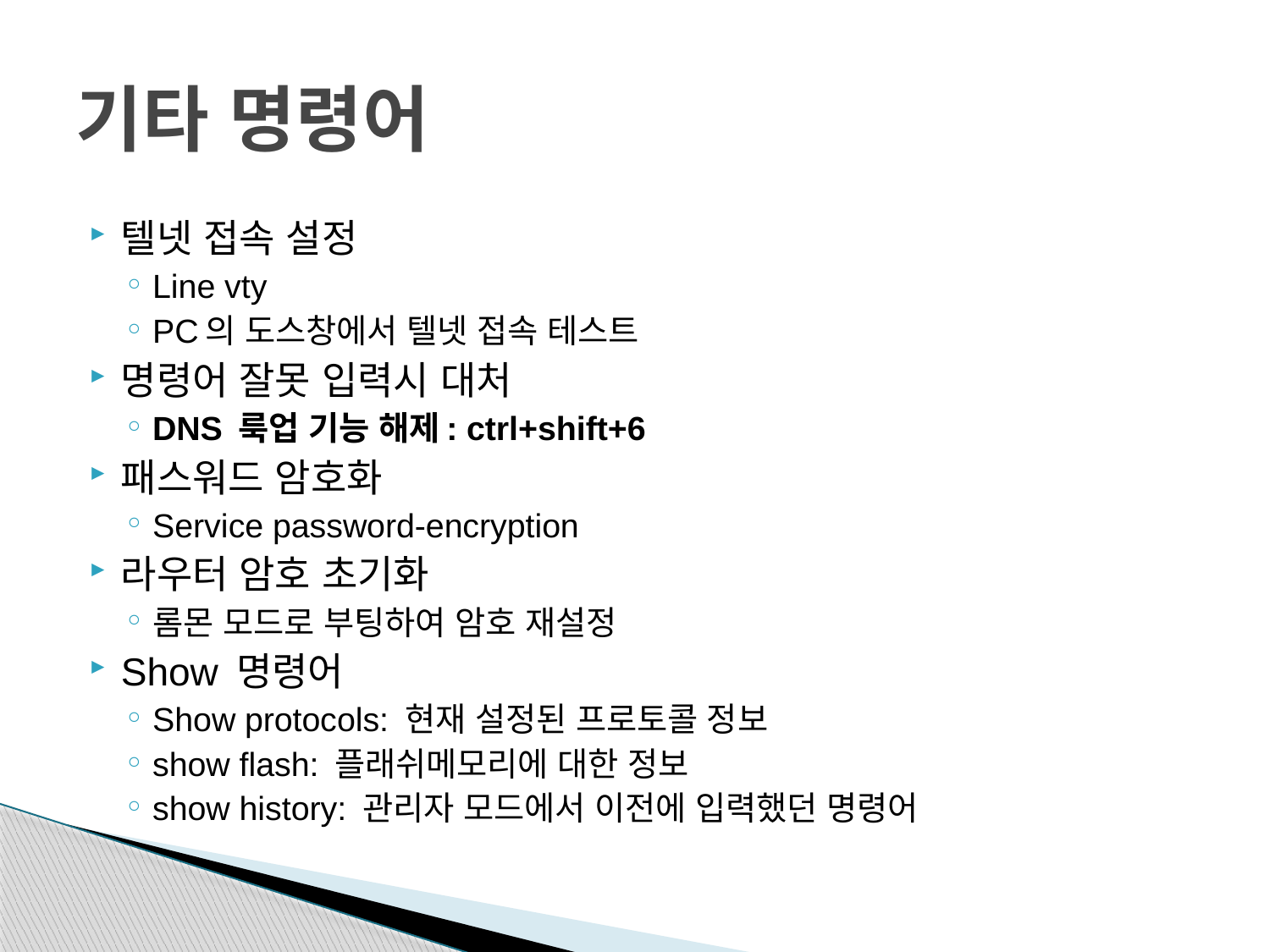

# 기타 명령어
텔넷 접속 설정
Line vty
PC의 도스창에서 텔넷 접속 테스트
명령어 잘못 입력시 대처
DNS 룩업 기능 해제: ctrl+shift+6
패스워드 암호화
Service password-encryption
라우터 암호 초기화
롬몬 모드로 부팅하여 암호 재설정
Show 명령어
Show protocols: 현재 설정된 프로토콜 정보
show flash: 플래쉬메모리에 대한 정보
show history: 관리자 모드에서 이전에 입력했던 명령어